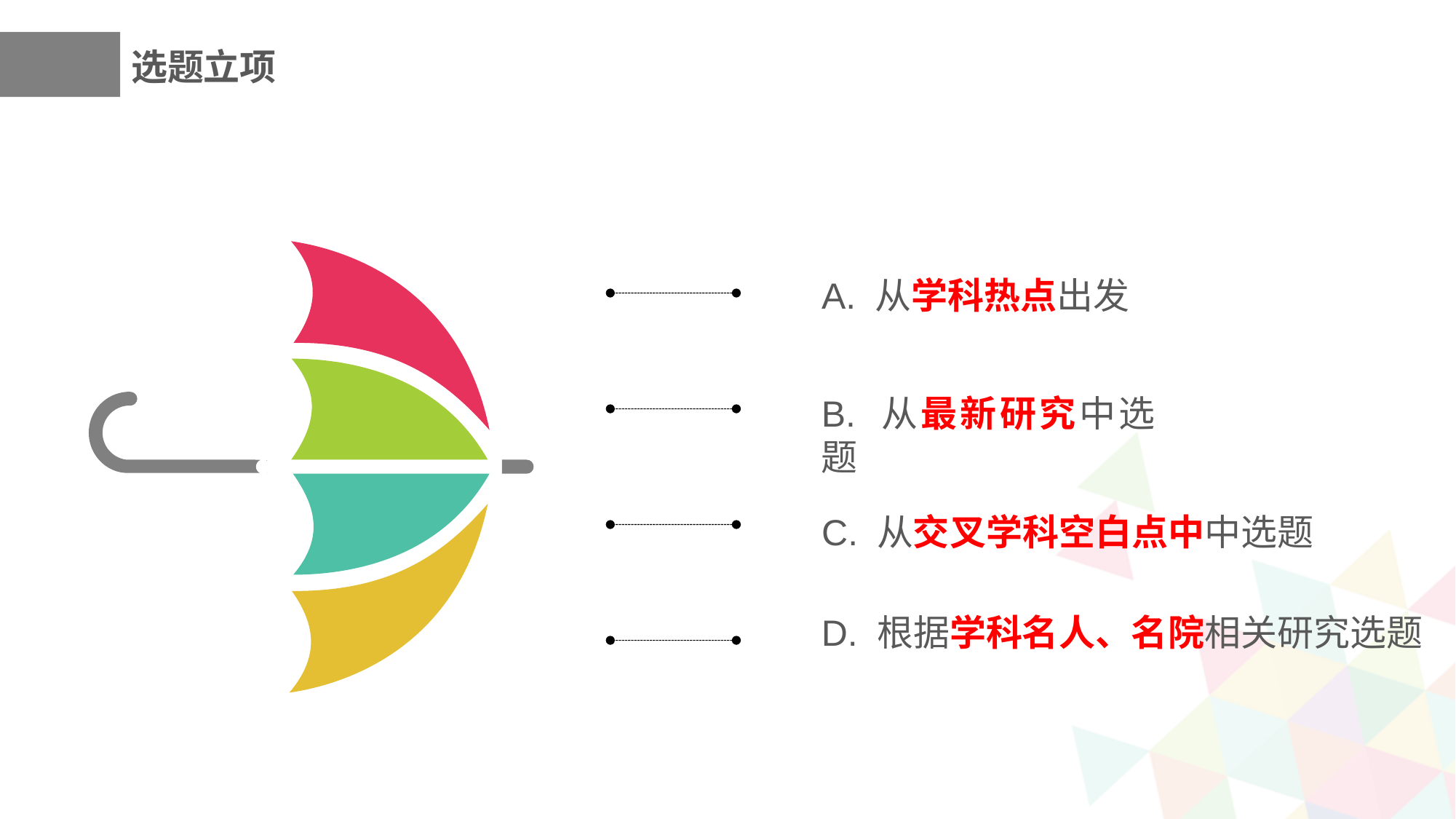

选题立项

A. 从学科热点出发
B. 从最新研究中选题
C. 从交叉学科空白点中中选题
D. 根据学科名人、名院相关研究选题